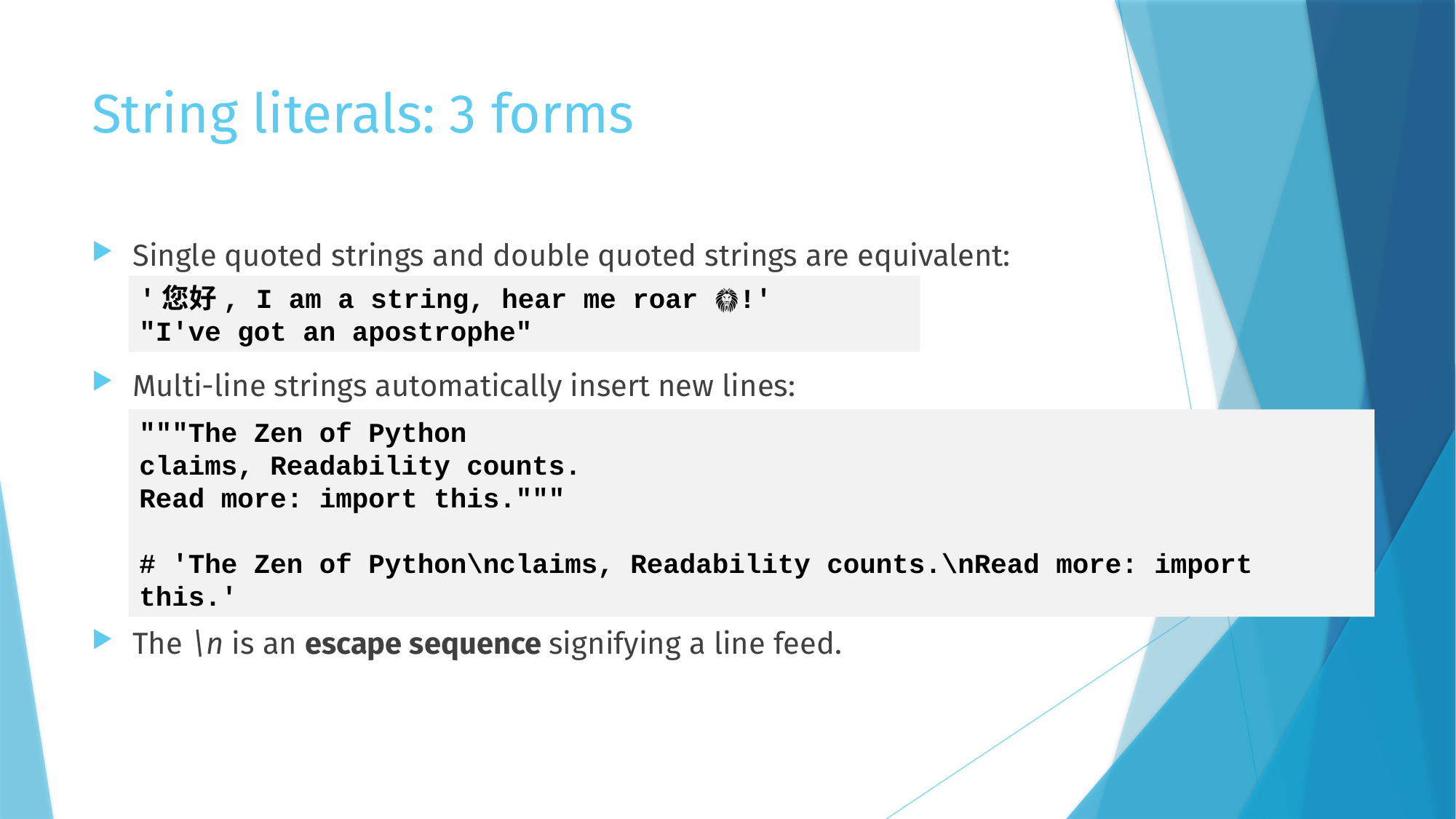

# String literals: 3 forms
Single quoted strings and double quoted strings are equivalent:

Multi-line strings automatically insert new lines:

The \n is an escape sequence signifying a line feed.
'您好, I am a string, hear me roar 🦁!'
"I've got an apostrophe"
"""The Zen of Python
claims, Readability counts.
Read more: import this."""

# 'The Zen of Python\nclaims, Readability counts.\nRead more: import this.'